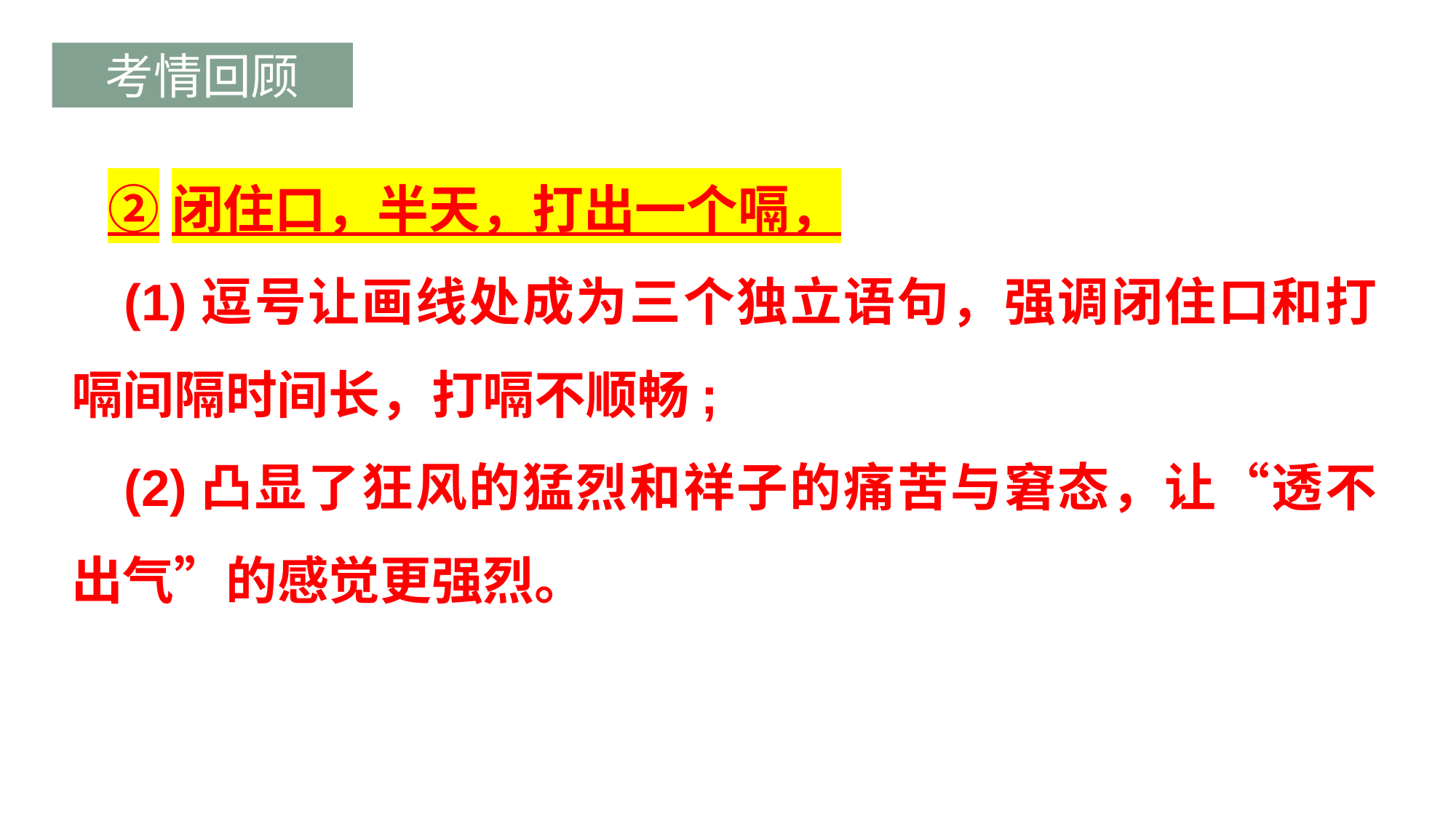

考情回顾

②闭住口，半天，打出一个嗝，
 (1)逗号让画线处成为三个独立语句，强调闭住口和打嗝间隔时间长，打嗝不顺畅;
 (2)凸显了狂风的猛烈和祥子的痛苦与窘态，让“透不出气”的感觉更强烈。

点击输入文本信息，简要陈述文本信息，字体大小可调节。点击输入文本信息，简要陈述文本信息，字体大小可调节。
点击输入文本信息，简要陈述文本信息，字体大小可调节。点击输入文本信息，简要陈述文本信息，字体大小可调节。